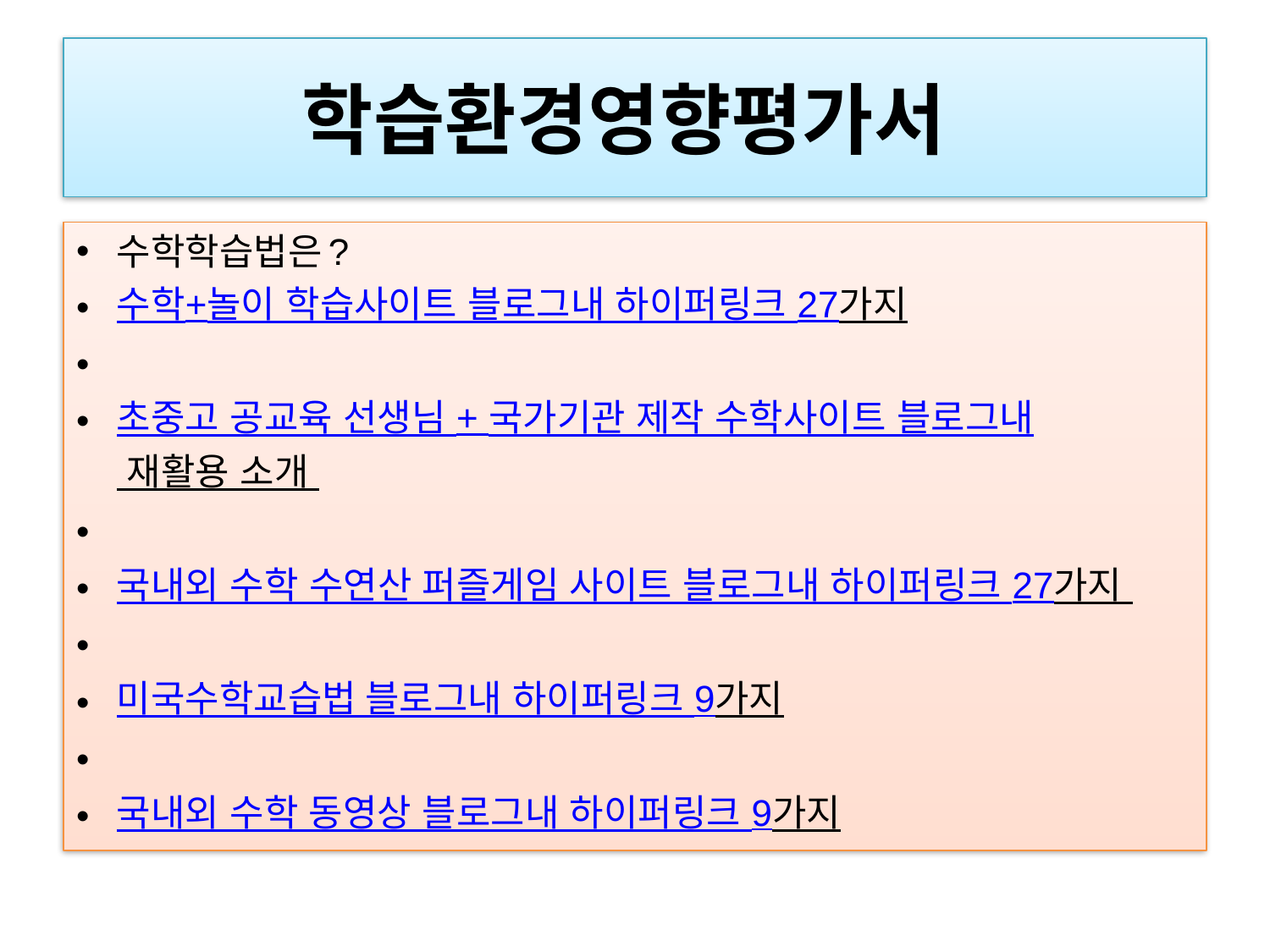

# 학습환경영향평가서
수학학습법은?
수학+놀이 학습사이트 블로그내 하이퍼링크 27가지

초중고 공교육 선생님 + 국가기관 제작 수학사이트 블로그내 재활용 소개

국내외 수학 수연산 퍼즐게임 사이트 블로그내 하이퍼링크 27가지

미국수학교습법 블로그내 하이퍼링크 9가지

국내외 수학 동영상 블로그내 하이퍼링크 9가지